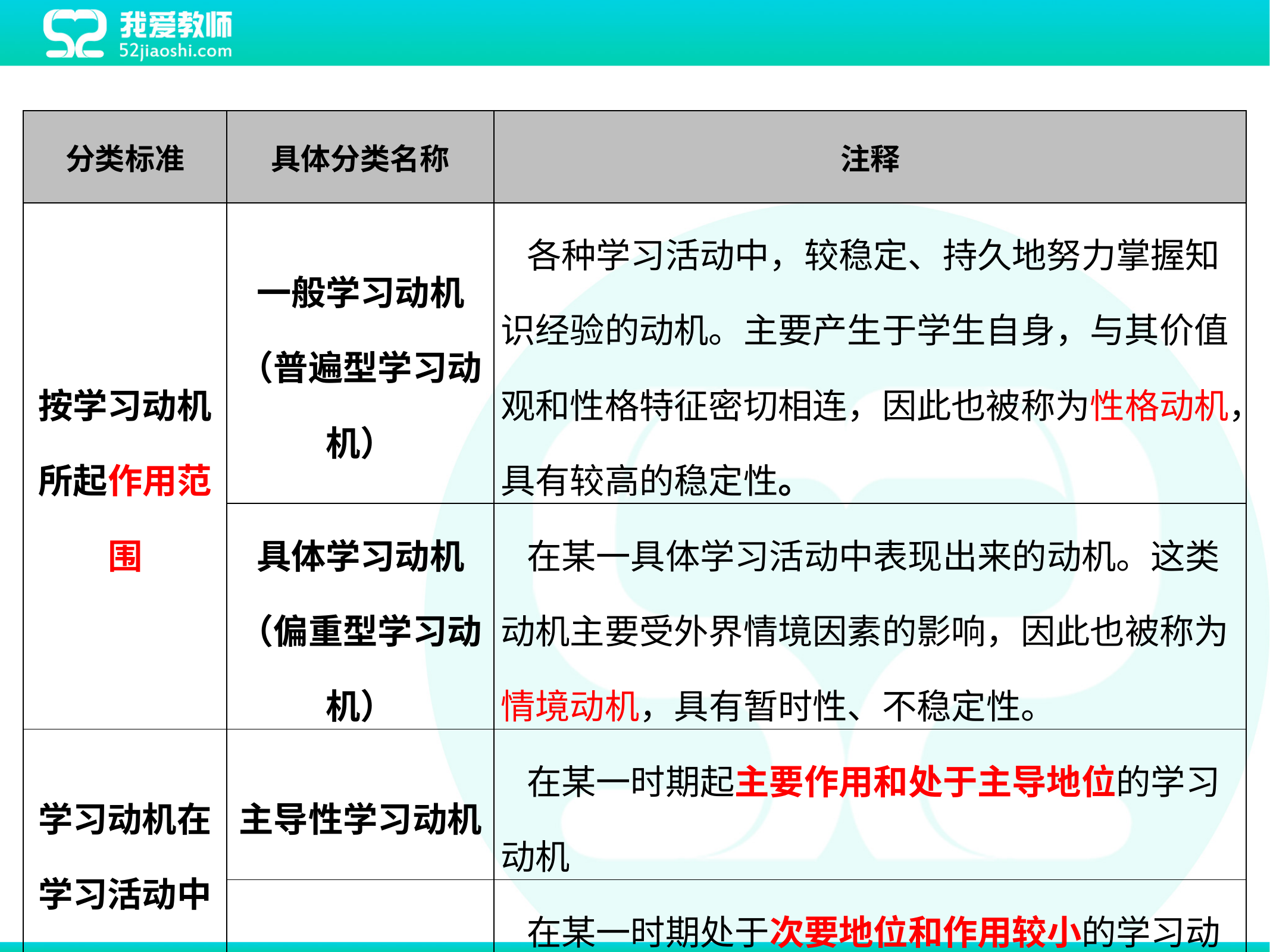

| 分类标准 | 具体分类名称 | 注释 |
| --- | --- | --- |
| 按学习动机所起作用范围 | 一般学习动机 （普遍型学习动机） | 各种学习活动中，较稳定、持久地努力掌握知识经验的动机。主要产生于学生自身，与其价值观和性格特征密切相连，因此也被称为性格动机，具有较高的稳定性。 |
|  | 具体学习动机 （偏重型学习动机） | 在某一具体学习活动中表现出来的动机。这类动机主要受外界情境因素的影响，因此也被称为情境动机，具有暂时性、不稳定性。 |
| 学习动机在学习活动中作用的大小 | 主导性学习动机 | 在某一时期起主要作用和处于主导地位的学习动机 |
|  | 辅助性学习动机 | 在某一时期处于次要地位和作用较小的学习动机 |